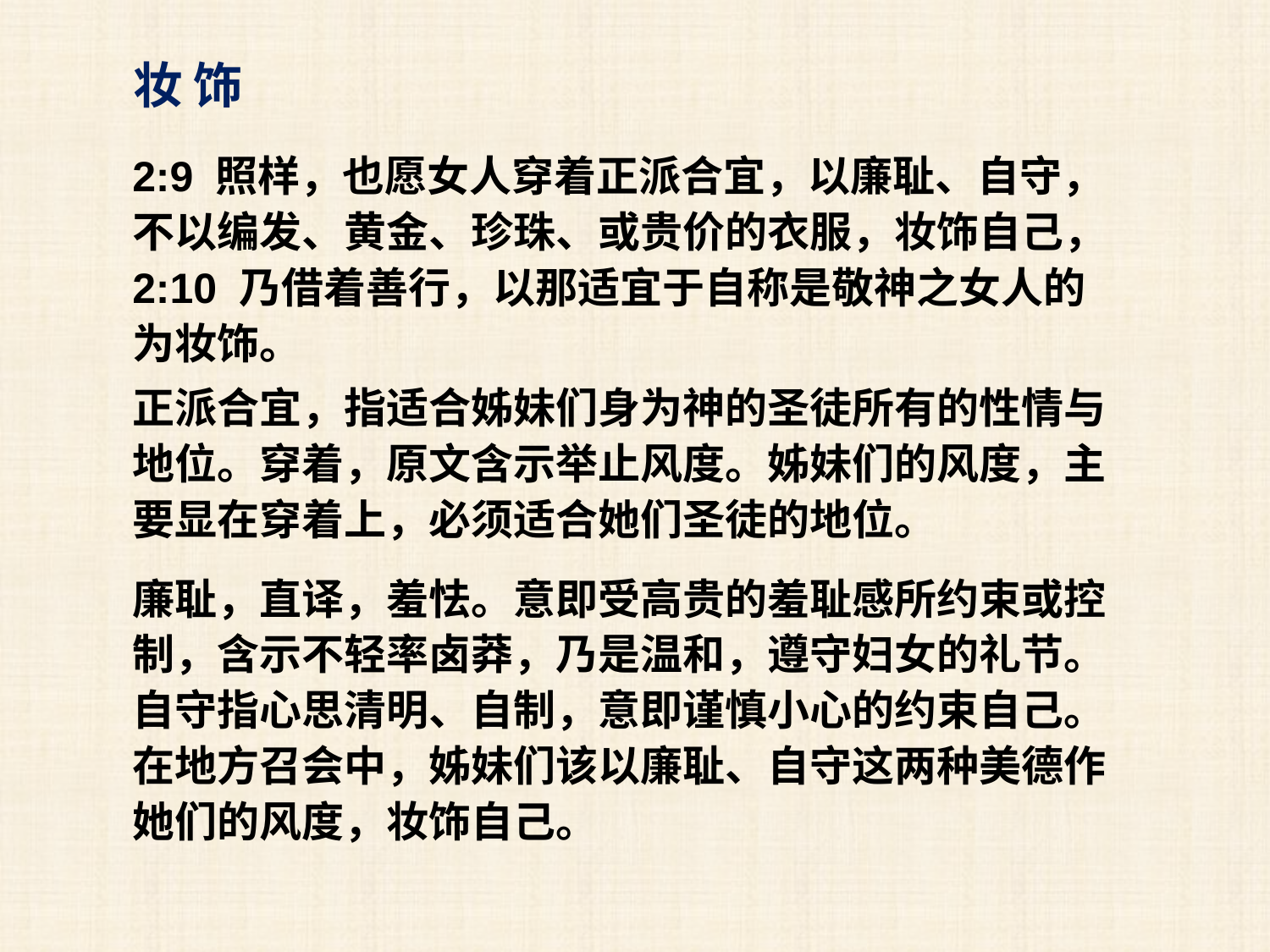

妆 饰
2:9 照样，也愿女人穿着正派合宜，以廉耻、自守，不以编发、黄金、珍珠、或贵价的衣服，妆饰自己，
2:10 乃借着善行，以那适宜于自称是敬神之女人的为妆饰。
正派合宜，指适合姊妹们身为神的圣徒所有的性情与地位。穿着，原文含示举止风度。姊妹们的风度，主要显在穿着上，必须适合她们圣徒的地位。
廉耻，直译，羞怯。意即受高贵的羞耻感所约束或控制，含示不轻率卤莽，乃是温和，遵守妇女的礼节。
自守指心思清明、自制，意即谨慎小心的约束自己。在地方召会中，姊妹们该以廉耻、自守这两种美德作她们的风度，妆饰自己。